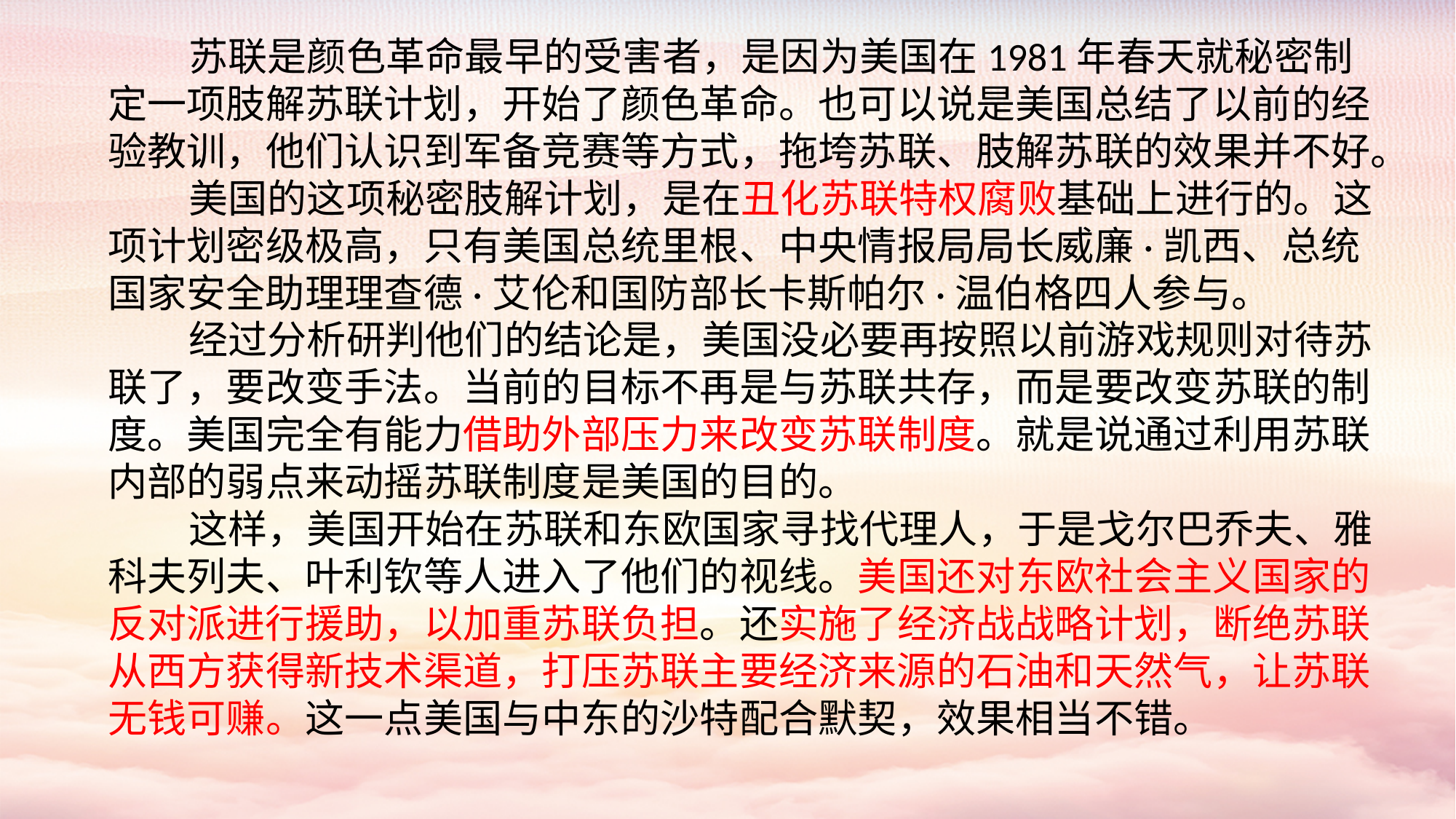

苏联是颜色革命最早的受害者，是因为美国在1981年春天就秘密制定一项肢解苏联计划，开始了颜色革命。也可以说是美国总结了以前的经验教训，他们认识到军备竞赛等方式，拖垮苏联、肢解苏联的效果并不好。
        美国的这项秘密肢解计划，是在丑化苏联特权腐败基础上进行的。这项计划密级极高，只有美国总统里根、中央情报局局长威廉·凯西、总统国家安全助理理查德·艾伦和国防部长卡斯帕尔·温伯格四人参与。
        经过分析研判他们的结论是，美国没必要再按照以前游戏规则对待苏联了，要改变手法。当前的目标不再是与苏联共存，而是要改变苏联的制度。美国完全有能力借助外部压力来改变苏联制度。就是说通过利用苏联内部的弱点来动摇苏联制度是美国的目的。
        这样，美国开始在苏联和东欧国家寻找代理人，于是戈尔巴乔夫、雅科夫列夫、叶利钦等人进入了他们的视线。美国还对东欧社会主义国家的反对派进行援助，以加重苏联负担。还实施了经济战战略计划，断绝苏联从西方获得新技术渠道，打压苏联主要经济来源的石油和天然气，让苏联无钱可赚。这一点美国与中东的沙特配合默契，效果相当不错。